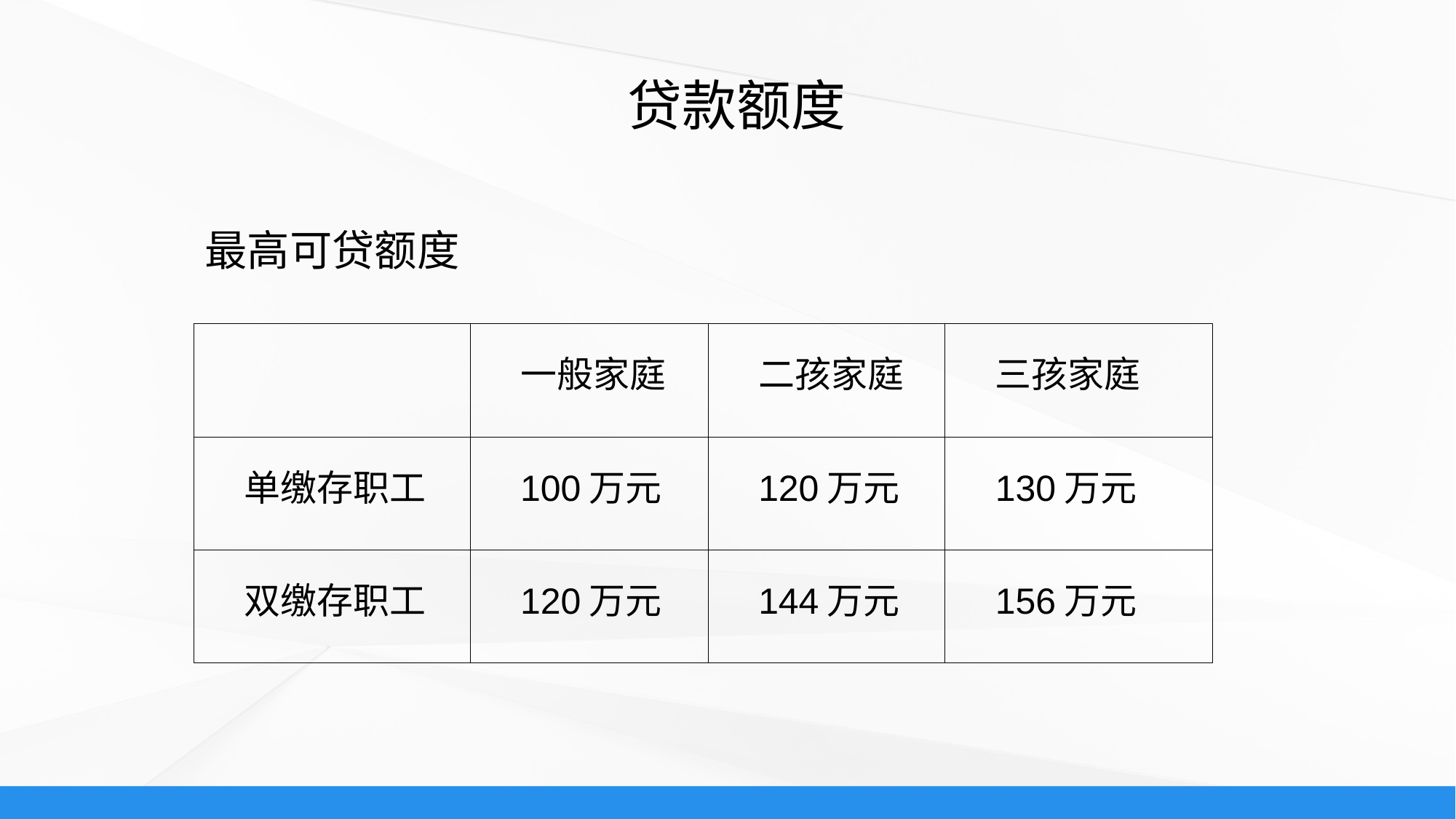

贷款额度
最高可贷额度
|  | 一般家庭 | 二孩家庭 | 三孩家庭 |
| --- | --- | --- | --- |
| 单缴存职工 | 100万元 | 120万元 | 130万元 |
| 双缴存职工 | 120万元 | 144万元 | 156万元 |